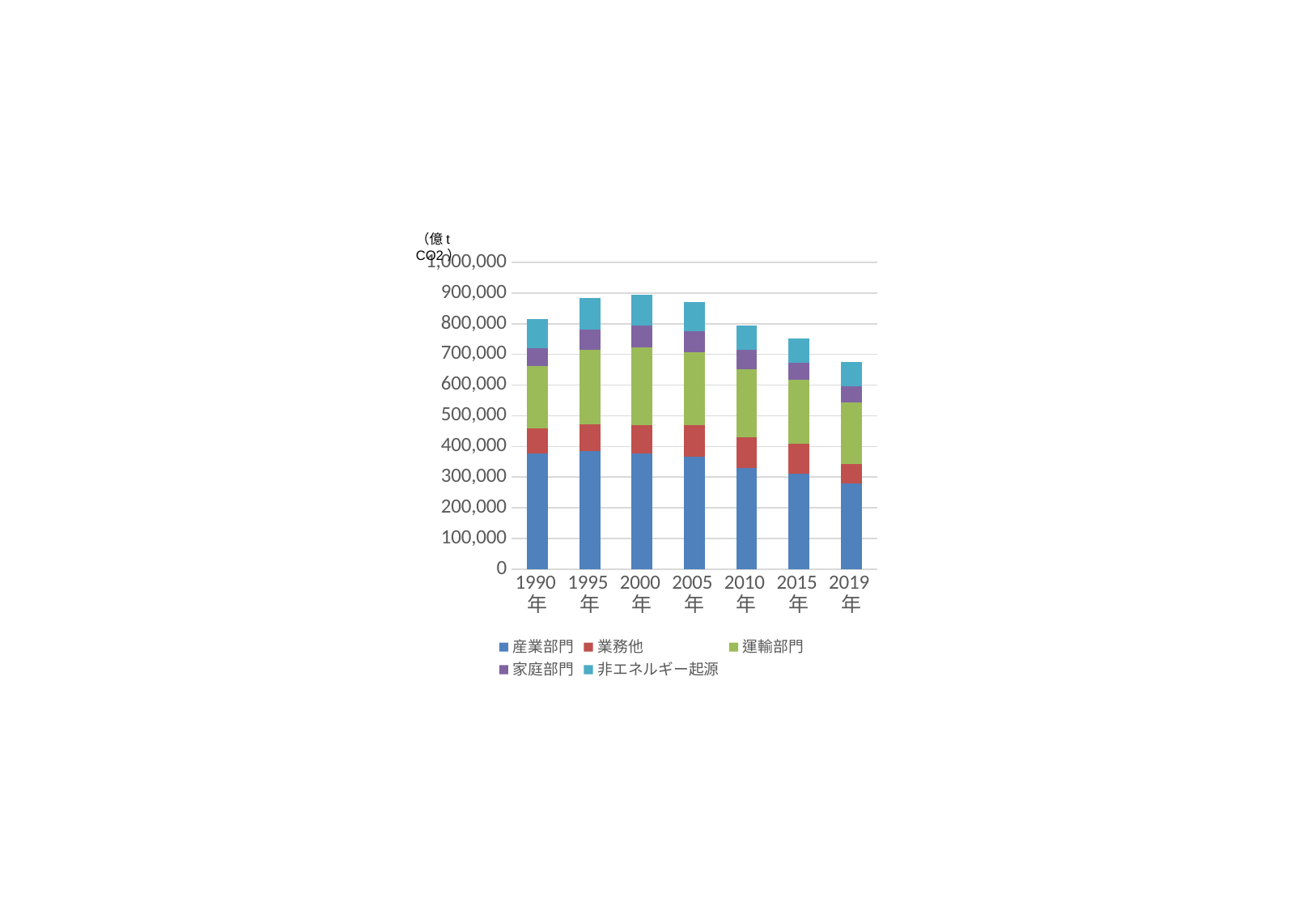

（億t CO2）

### Chart

| Category | 産業部門 | 業務他 | 運輸部門 | 家庭部門 | 非エネルギー起源 |
|---|---|---|---|---|---|
| 1990年 | 378216.0 | 81026.0 | 201751.0 | 58167.0 | 95972.0 |
| 1995年 | 385936.0 | 85640.0 | 242394.0 | 67477.0 | 102334.0 |
| 2000年 | 377374.0 | 93207.0 | 252572.0 | 72226.0 | 98373.0 |
| 2005年 | 366308.0 | 102280.0 | 237611.0 | 70395.0 | 93102.0 |
| 2010年 | 329148.0 | 99988.0 | 221630.0 | 64217.0 | 80249.0 |
| 2015年 | 311409.0 | 96964.0 | 208615.0 | 55392.0 | 79695.0 |
| 2019年 | 279201.0 | 64709.0 | 198579.0 | 53361.0 | 79162.0 |